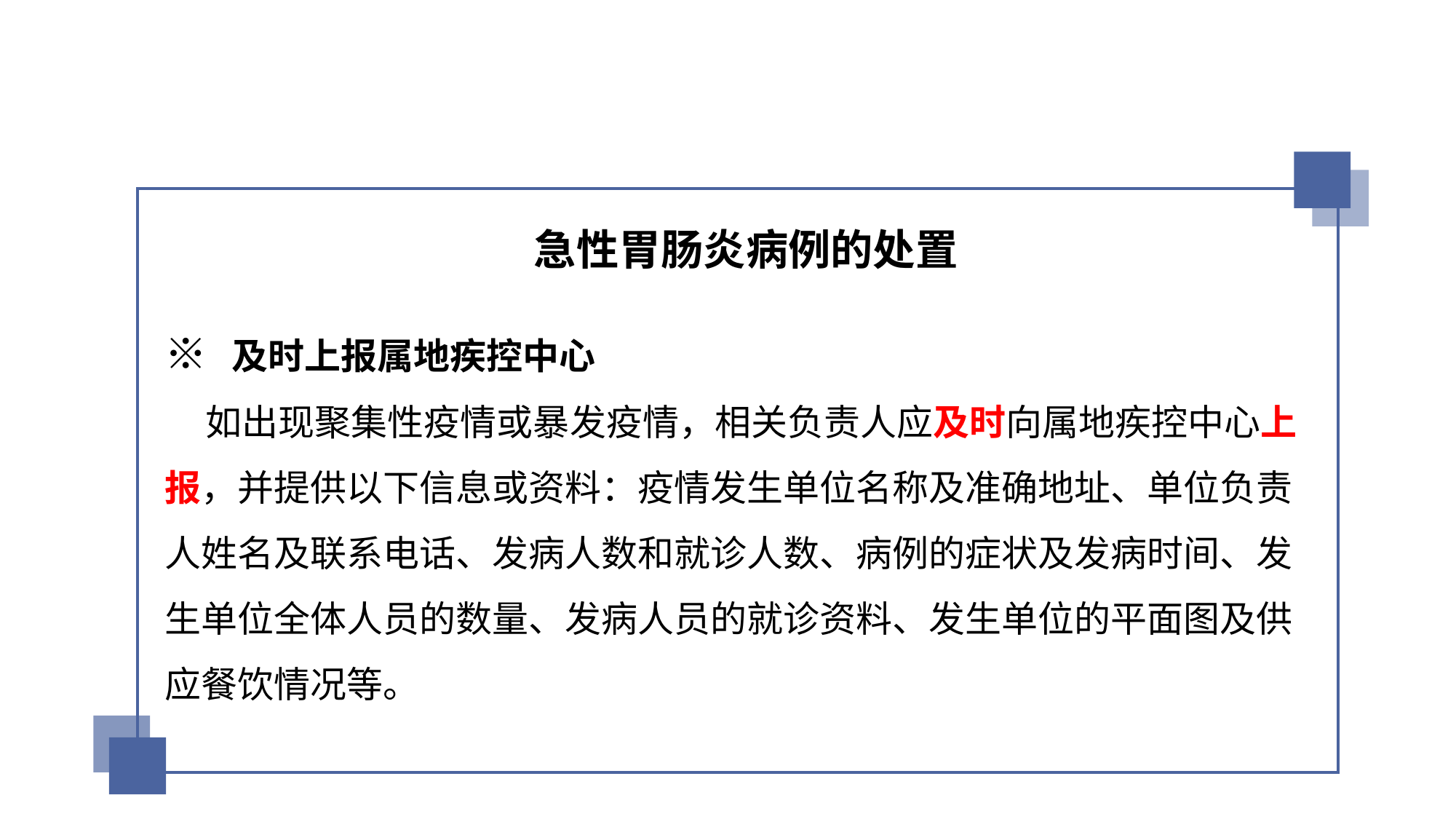

京市朝阳区疾病预防控制中心

急性胃肠炎病例的处置

※  及时上报属地疾控中心
    如出现聚集性疫情或暴发疫情，相关负责人应及时向属地疾控中心上报，并提供以下信息或资料：疫情发生单位名称及准确地址、单位负责人姓名及联系电话、发病人数和就诊人数、病例的症状及发病时间、发生单位全体人员的数量、发病人员的就诊资料、发生单位的平面图及供应餐饮情况等。